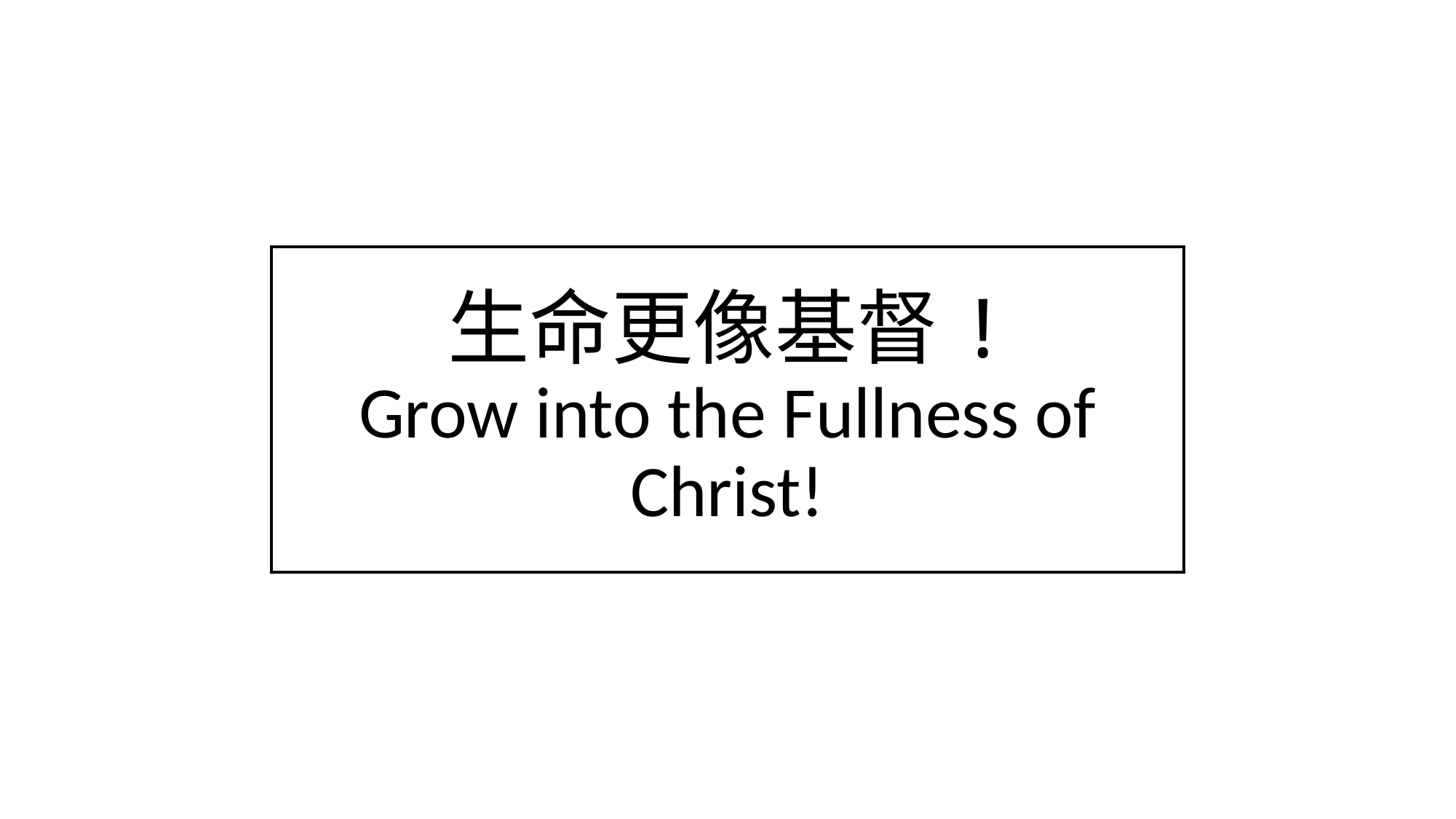

# 生命更像基督! Grow into the Fullness of Christ!